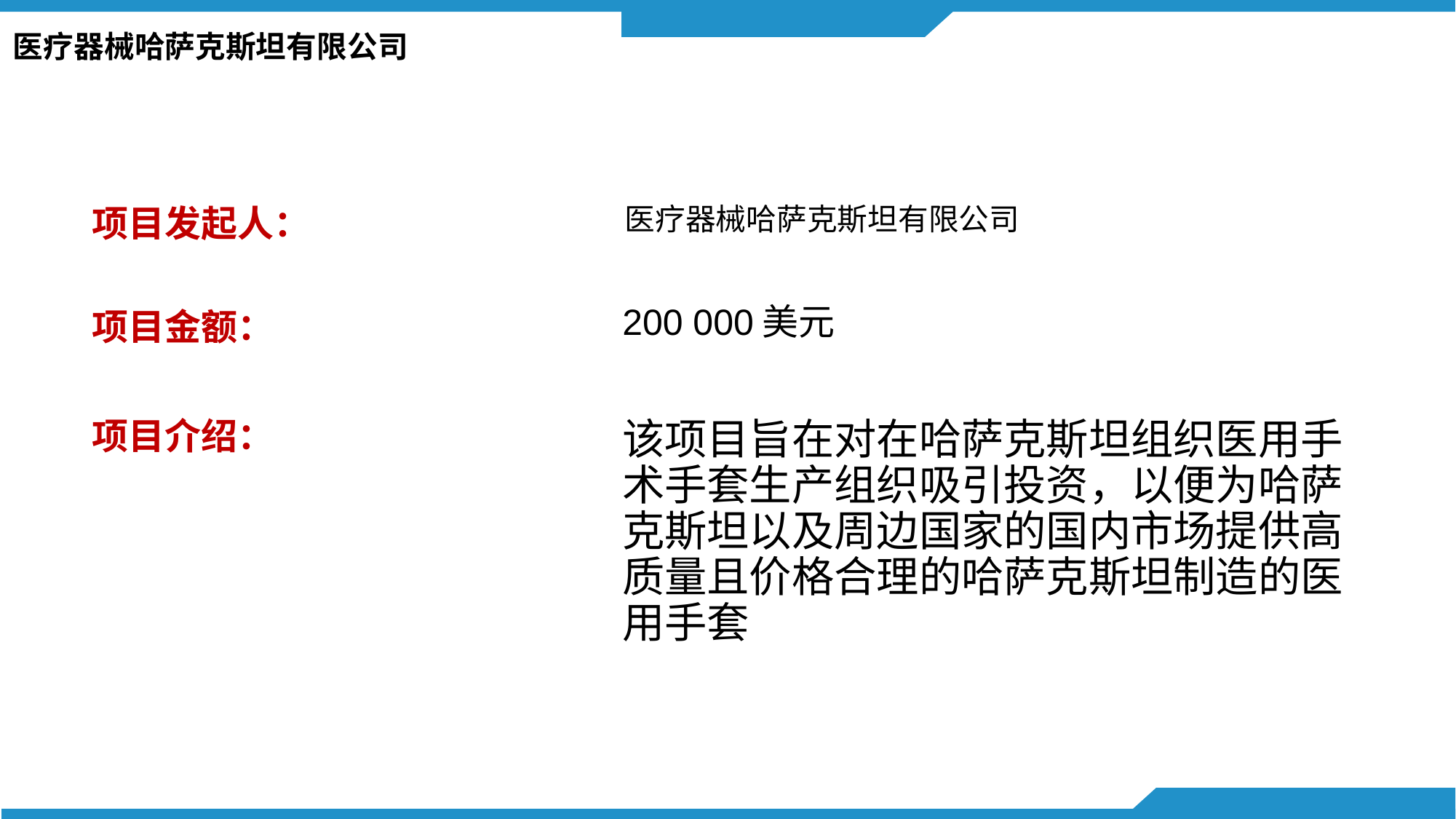

# 医疗器械哈萨克斯坦有限公司
医疗器械哈萨克斯坦有限公司
项目发起人：
项目金额：
200 000美元

项目介绍：
该项目旨在对在哈萨克斯坦组织医用手术手套生产组织吸引投资，以便为哈萨克斯坦以及周边国家的国内市场提供高质量且价格合理的哈萨克斯坦制造的医用手套